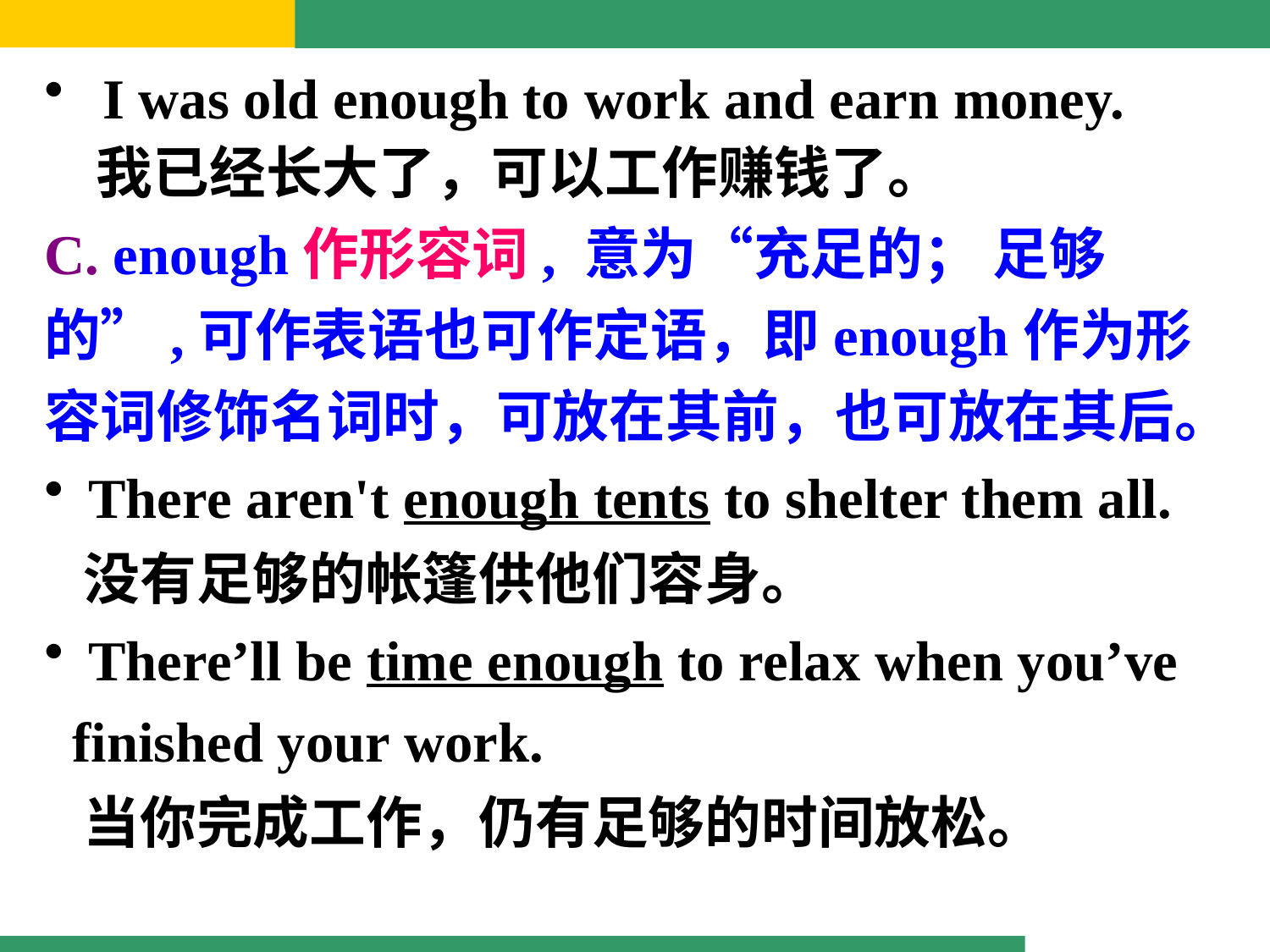

I was old enough to work and earn money.
   我已经长大了，可以工作赚钱了。
C. enough作形容词, 意为“充足的； 足够的”,可作表语也可作定语，即enough作为形容词修饰名词时，可放在其前，也可放在其后。
 There aren't enough tents to shelter them all.
  没有足够的帐篷供他们容身。
 There’ll be time enough to relax when you’ve
  finished your work.
  当你完成工作，仍有足够的时间放松。